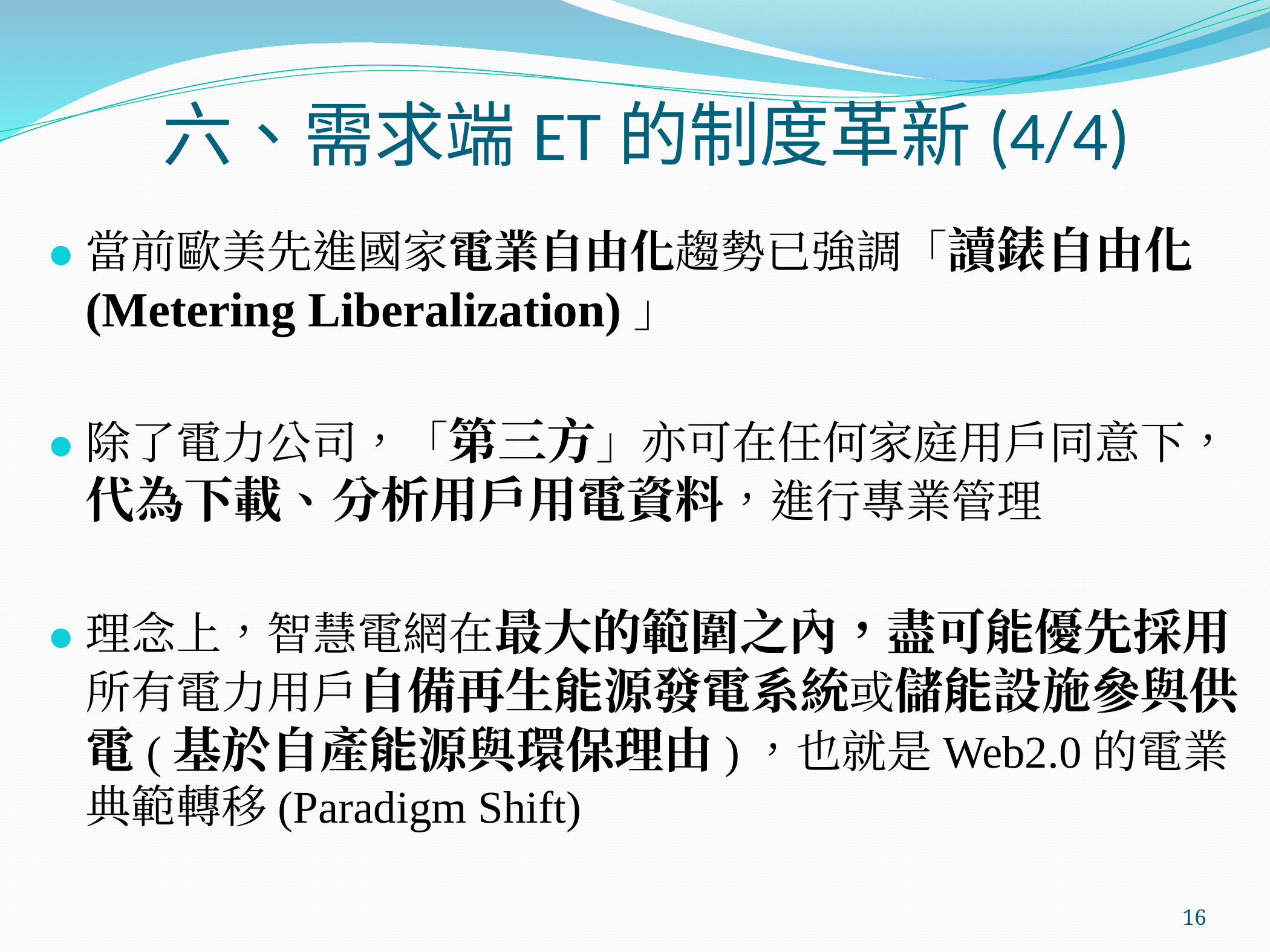

# 六、需求端ET的制度革新(4/4)
當前歐美先進國家電業自由化趨勢已強調「讀錶自由化(Metering Liberalization)」

除了電力公司，「第三方」亦可在任何家庭用戶同意下，代為下載、分析用戶用電資料，進行專業管理

理念上，智慧電網在最大的範圍之內，盡可能優先採用所有電力用戶自備再生能源發電系統或儲能設施參與供電(基於自產能源與環保理由)，也就是Web2.0的電業典範轉移(Paradigm Shift)

16